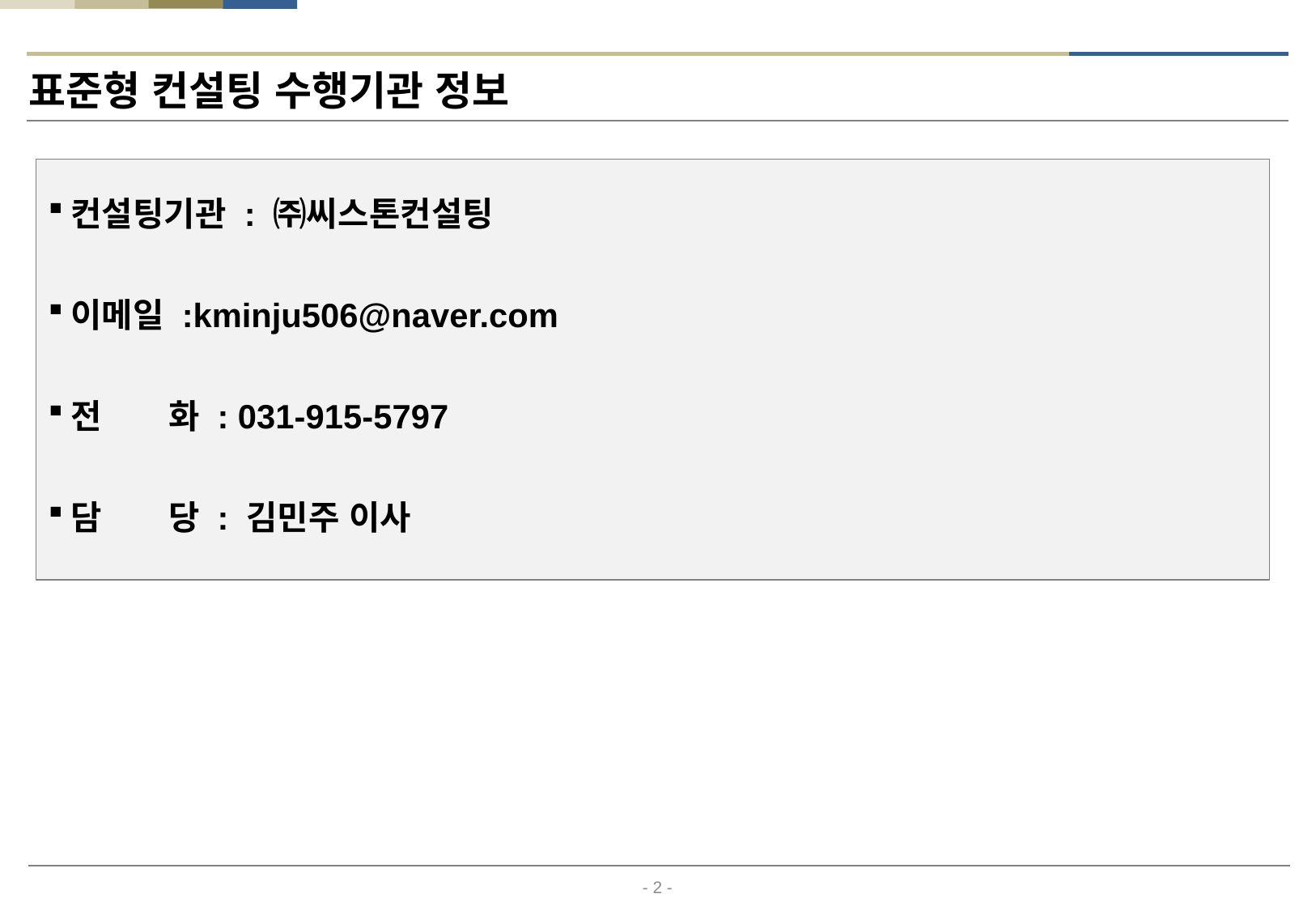

표준형 컨설팅 수행기관 정보
컨설팅기관 : ㈜씨스톤컨설팅
이메일 :kminju506@naver.com
전       화 : 031-915-5797
담       당 : 김민주 이사